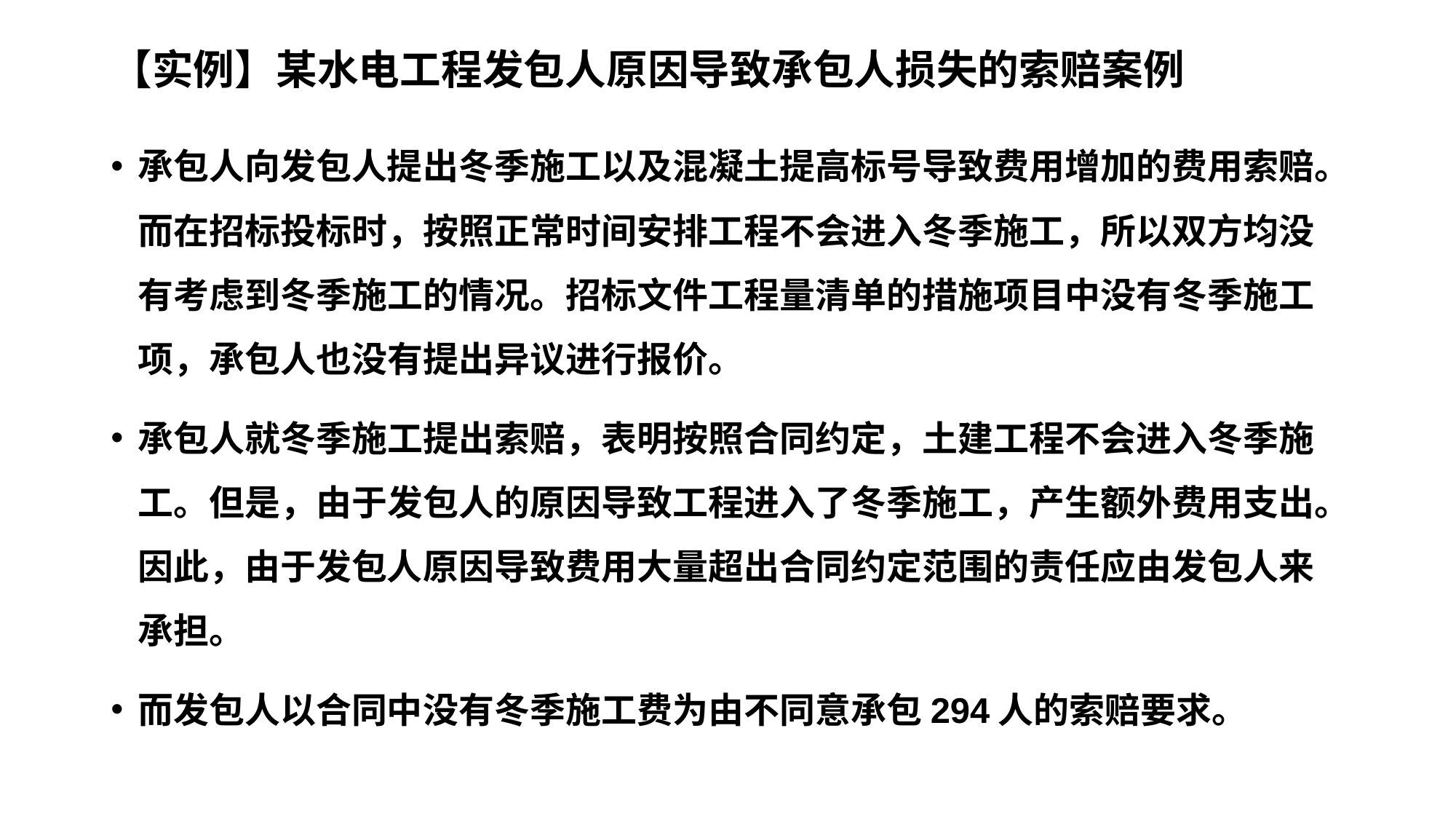

# 【实例】某水电工程发包人原因导致承包人损失的索赔案例
承包人向发包人提出冬季施工以及混凝土提高标号导致费用增加的费用索赔。而在招标投标时，按照正常时间安排工程不会进入冬季施工，所以双方均没有考虑到冬季施工的情况。招标文件工程量清单的措施项目中没有冬季施工项，承包人也没有提出异议进行报价。
承包人就冬季施工提出索赔，表明按照合同约定，土建工程不会进入冬季施工。但是，由于发包人的原因导致工程进入了冬季施工，产生额外费用支出。因此，由于发包人原因导致费用大量超出合同约定范围的责任应由发包人来承担。
而发包人以合同中没有冬季施工费为由不同意承包294人的索赔要求。